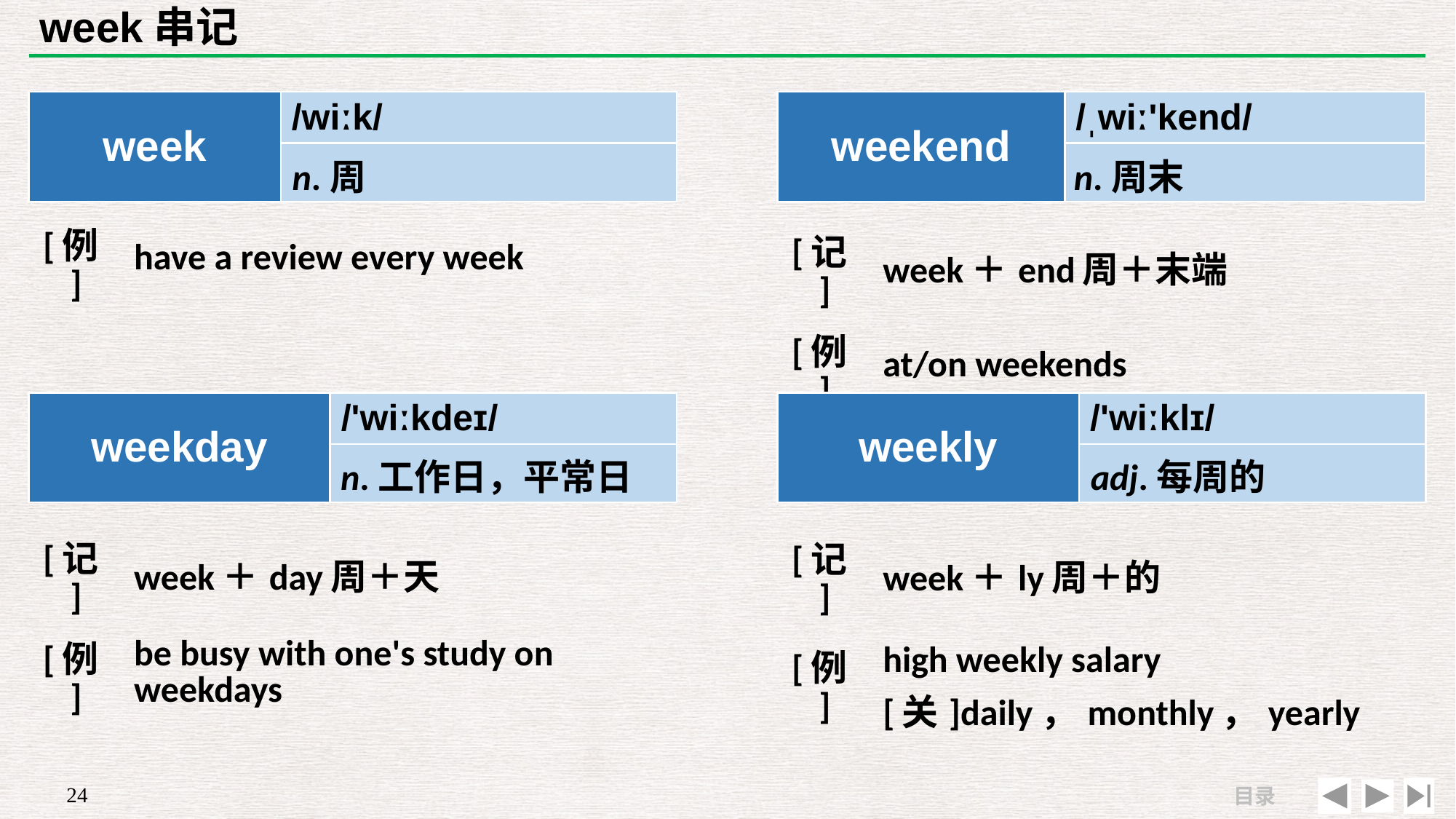

# week串记

| week | /wiːk/ |
| --- | --- |
|  |  |
| weekend | /ˌwiː'kend/ |
| --- | --- |
|  |  |
n.周
n.周末
|  |  |
| --- | --- |
| [例] | have a review every week |
| [记] | week＋end周＋末端 |
| --- | --- |
| [例] | at/on weekends |
| weekday | /'wiːkdeɪ/ |
| --- | --- |
|  |  |
| weekly | /'wiːklɪ/ |
| --- | --- |
|  |  |
n.工作日，平常日
adj.每周的
| [记] | week＋day周＋天 |
| --- | --- |
| [例] | be busy with one's study on weekdays |
| [记] | week＋ly周＋的 |
| --- | --- |
| [例] | high weekly salary　 [关]daily，monthly，yearly |